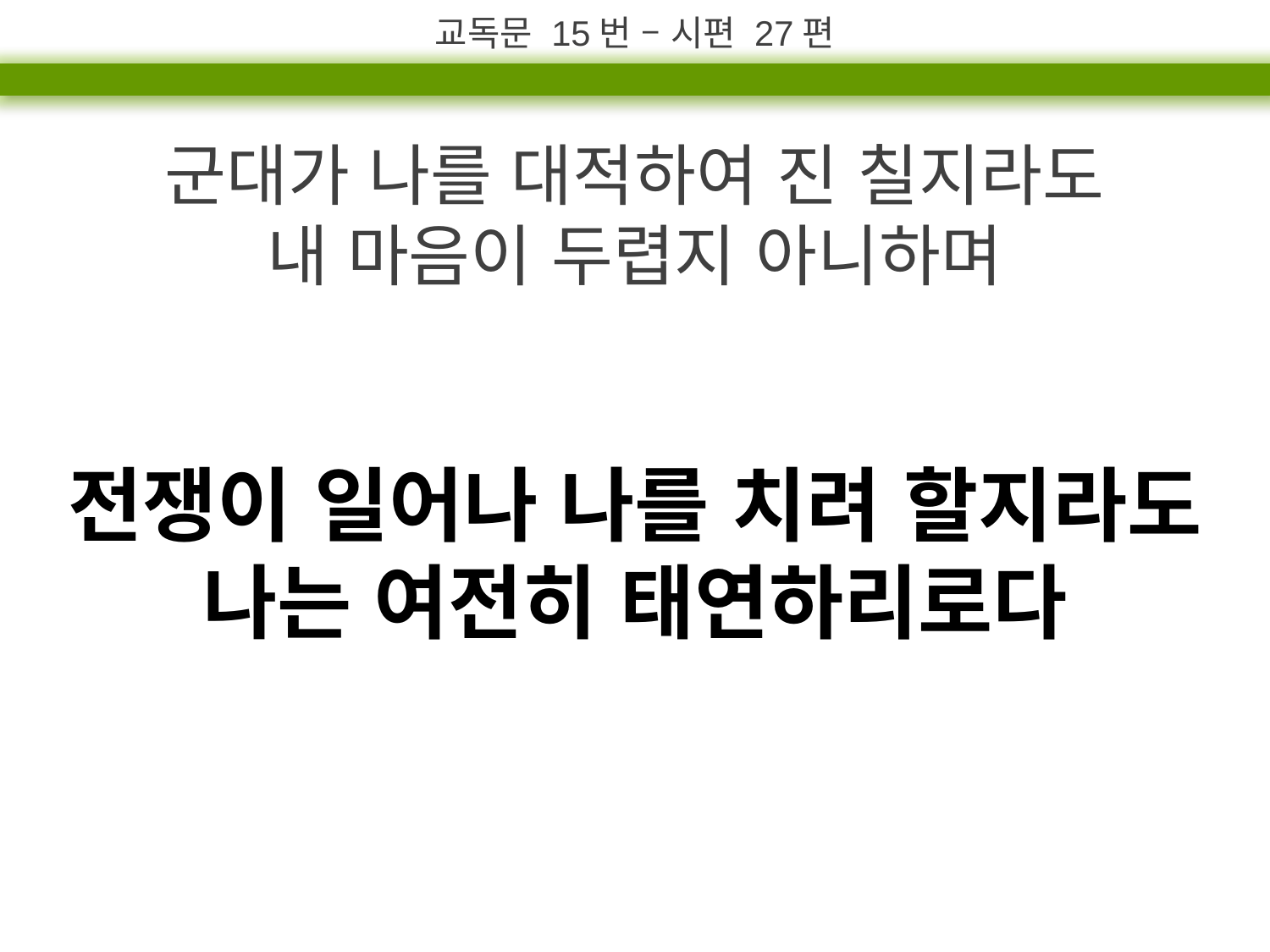

교독문 15번 – 시편 27편

군대가 나를 대적하여 진 칠지라도
내 마음이 두렵지 아니하며
전쟁이 일어나 나를 치려 할지라도
나는 여전히 태연하리로다